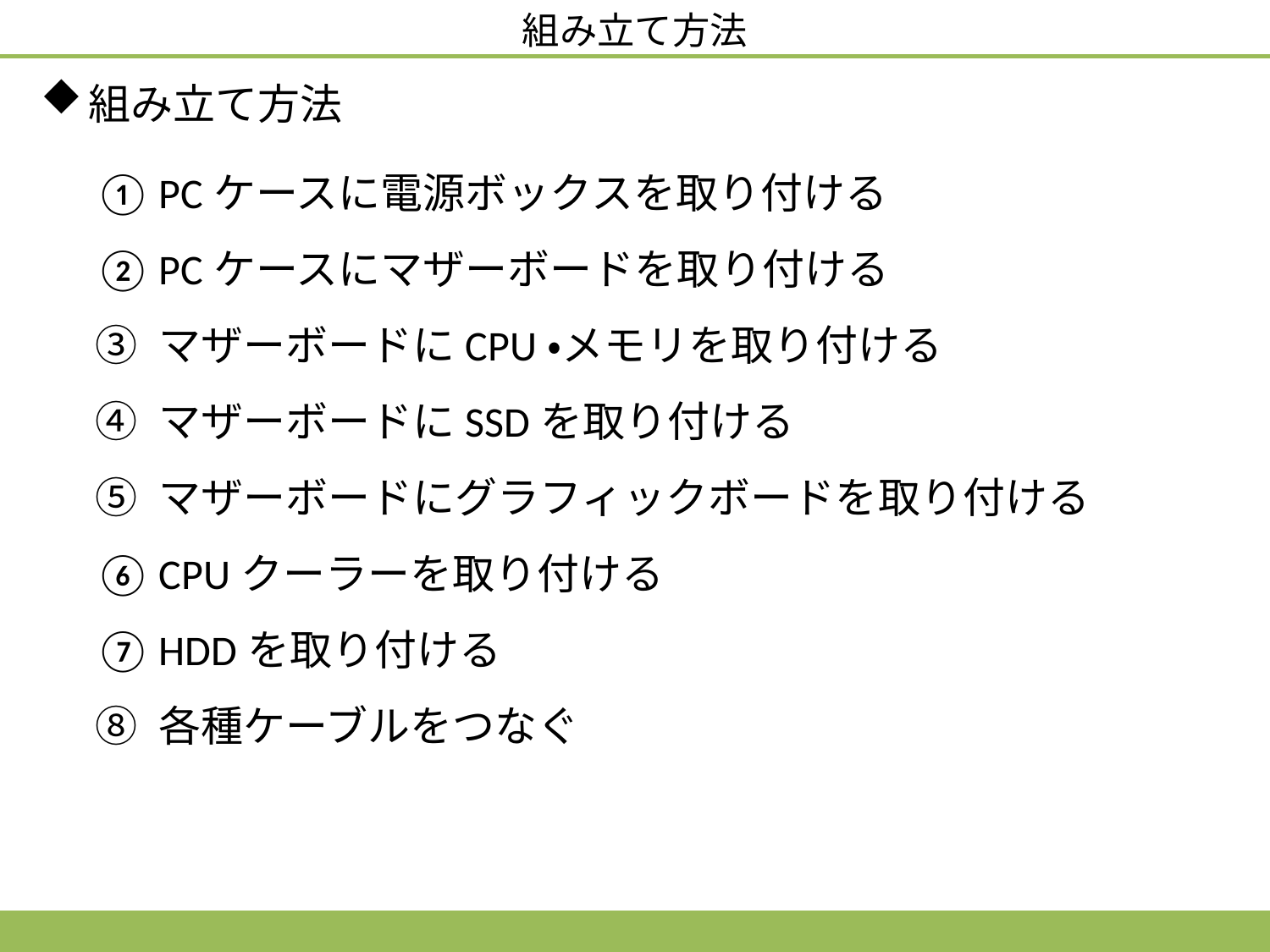

組み立て方法
組み立て方法
PCケースに電源ボックスを取り付ける
PCケースにマザーボードを取り付ける
マザーボードにCPU・メモリを取り付ける
マザーボードにSSDを取り付ける
マザーボードにグラフィックボードを取り付ける
CPUクーラーを取り付ける
HDDを取り付ける
各種ケーブルをつなぐ